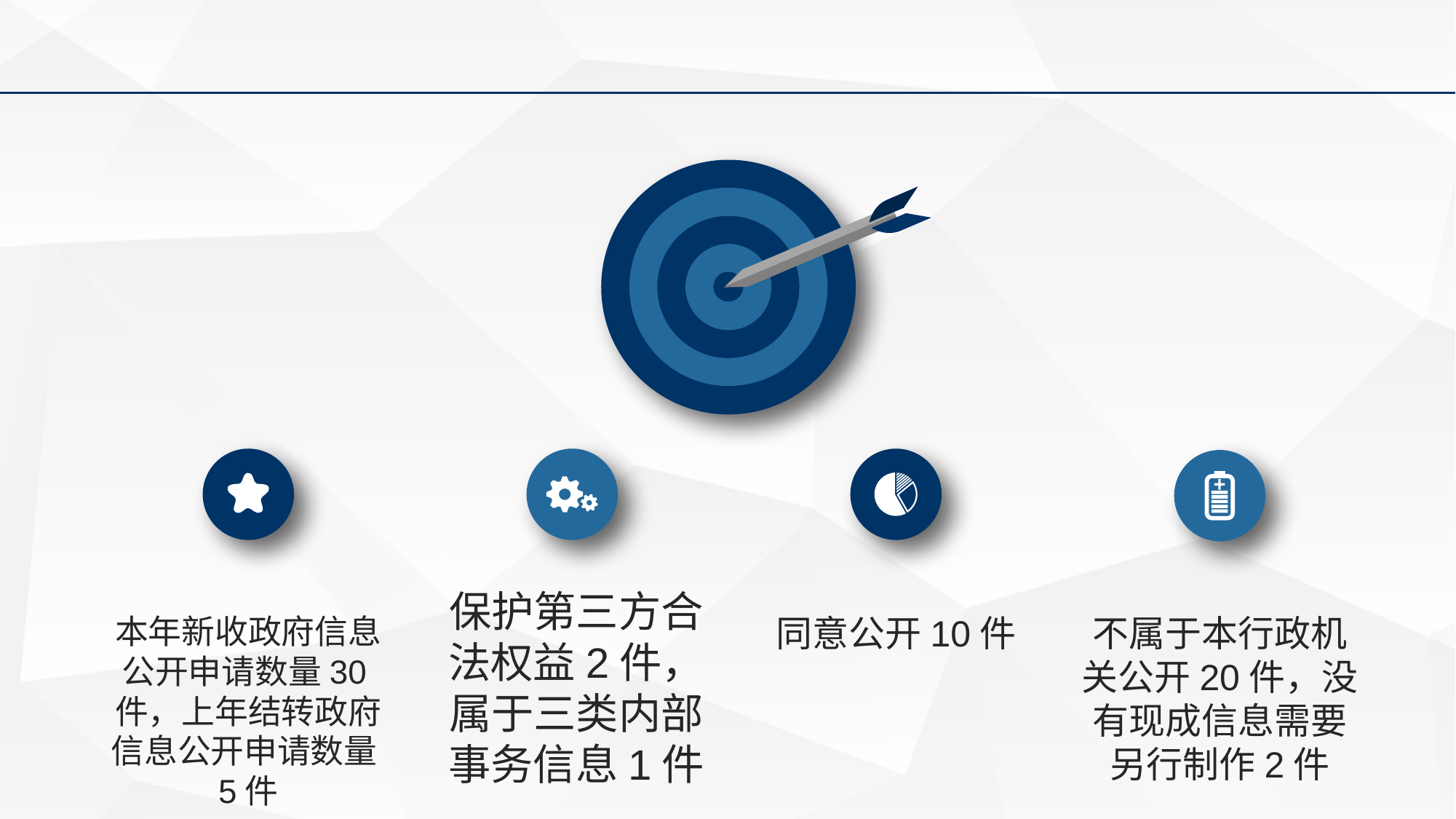

保护第三方合法权益2件，属于三类内部事务信息1件
本年新收政府信息公开申请数量30件，上年结转政府信息公开申请数量5件
同意公开10件
不属于本行政机关公开20件，没有现成信息需要另行制作2件